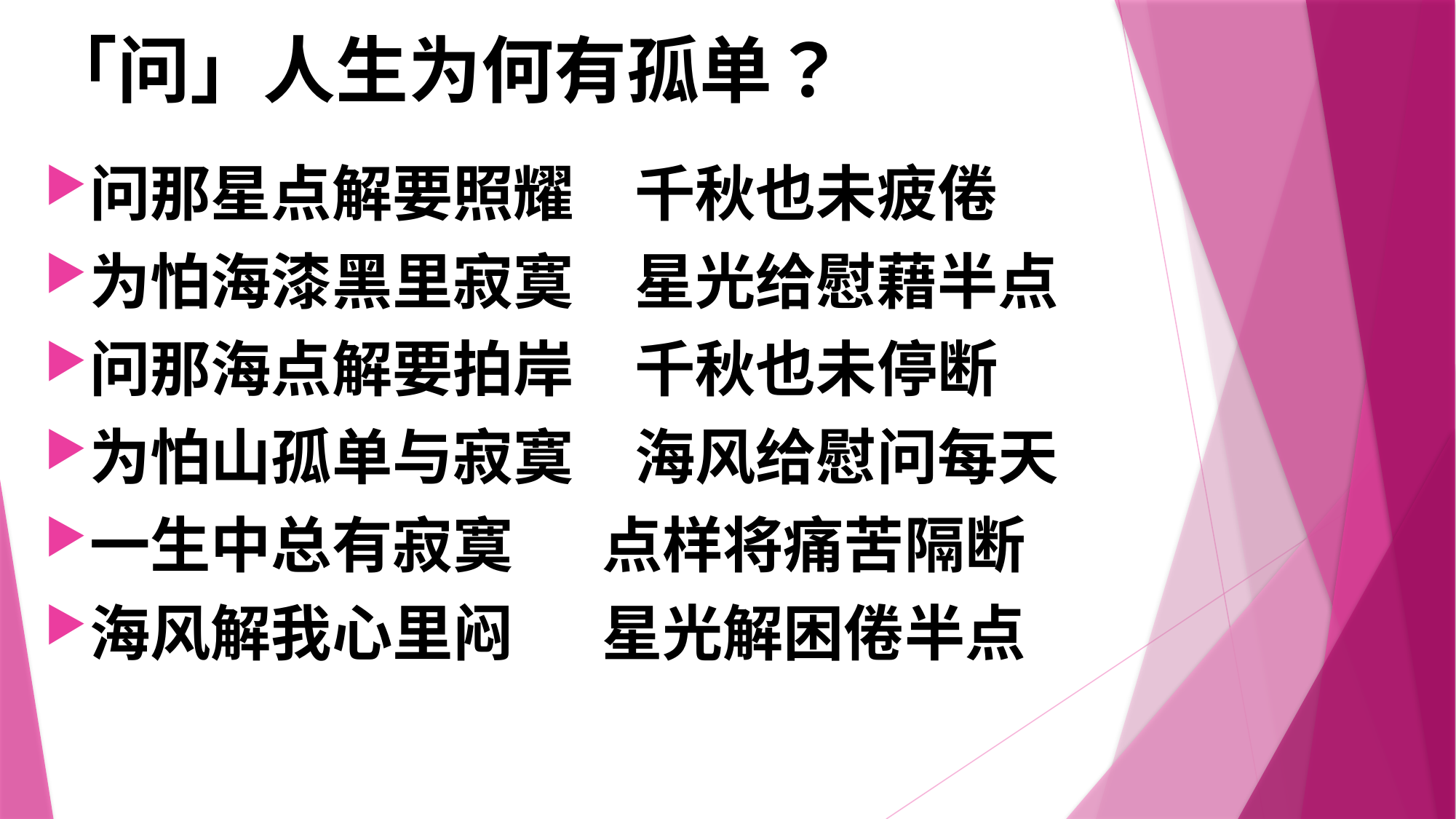

# 「问」人生为何有孤单？
问那星点解要照耀　千秋也未疲倦
为怕海漆黑里寂寞　星光给慰藉半点
问那海点解要拍岸　千秋也未停断
为怕山孤单与寂寞　海风给慰问每天
一生中总有寂寞　  点样将痛苦隔断
海风解我心里闷　  星光解困倦半点